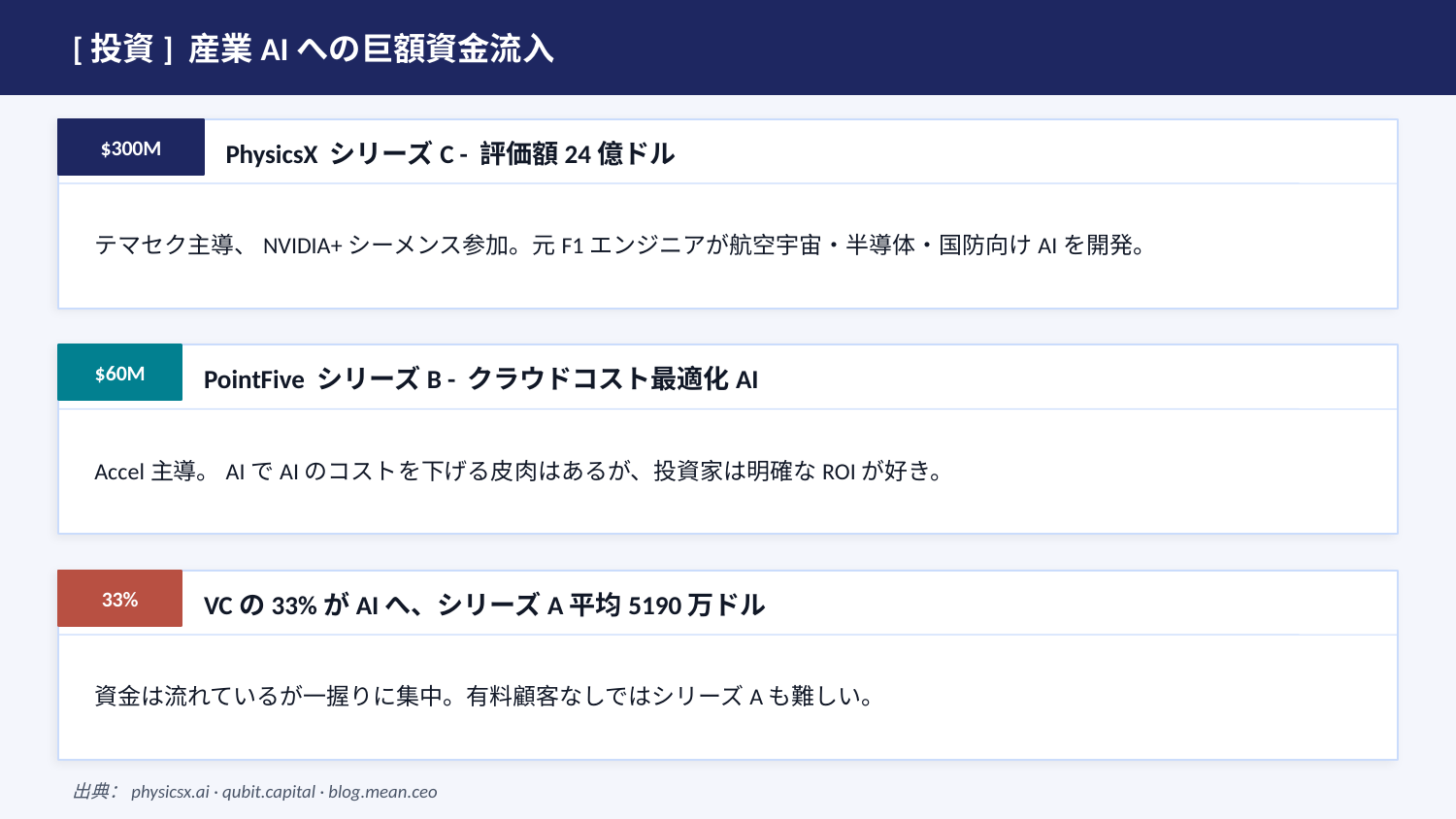

[投資] 産業AIへの巨額資金流入

$300M
PhysicsX シリーズC - 評価額24億ドル

テマセク主導、NVIDIA+シーメンス参加。元F1エンジニアが航空宇宙・半導体・国防向けAIを開発。

$60M
PointFive シリーズB - クラウドコスト最適化AI

Accel主導。AIでAIのコストを下げる皮肉はあるが、投資家は明確なROIが好き。

33%
VCの33%がAIへ、シリーズA平均5190万ドル

資金は流れているが一握りに集中。有料顧客なしではシリーズAも難しい。
出典：physicsx.ai · qubit.capital · blog.mean.ceo